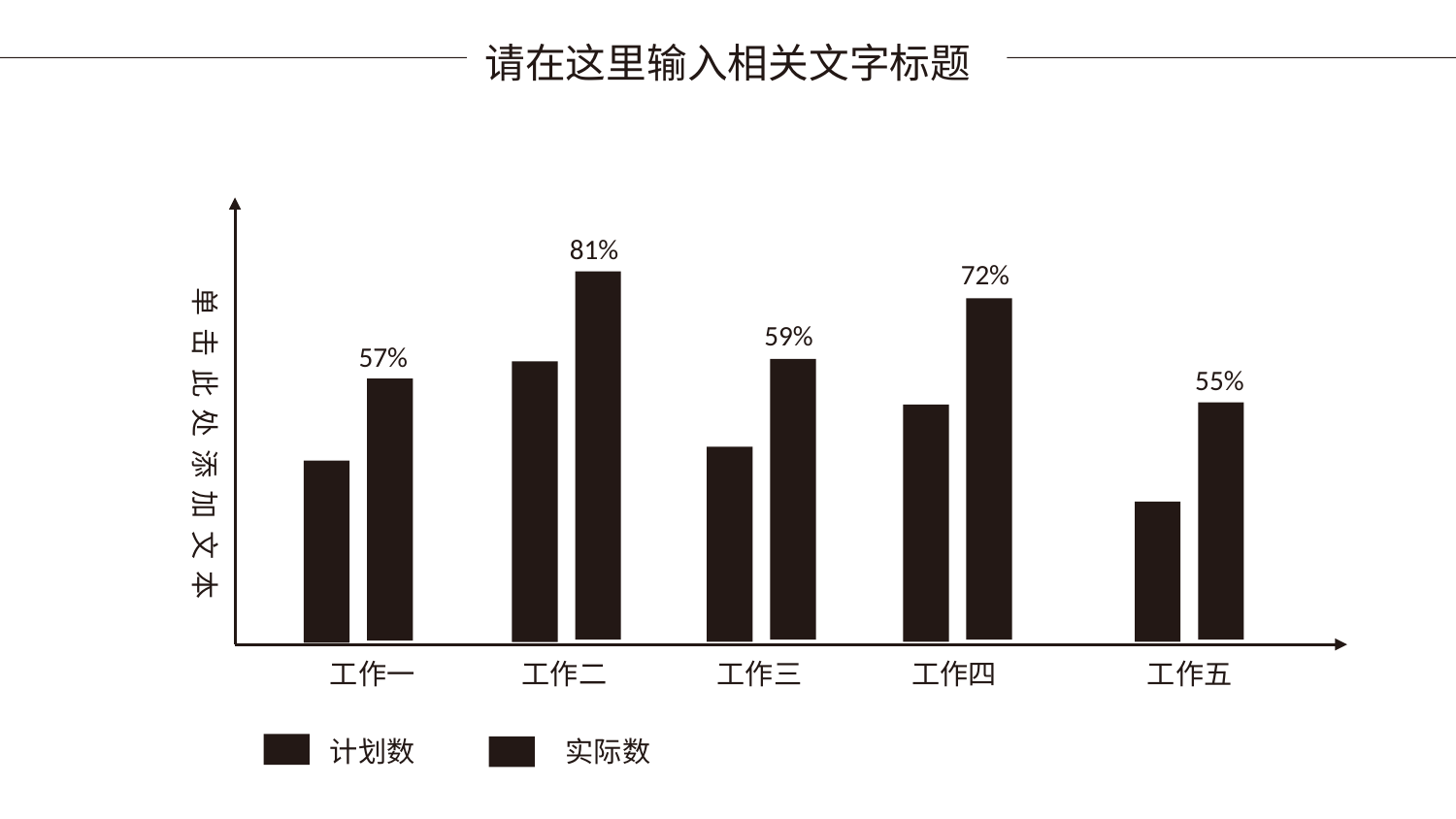

请在这里输入相关文字标题

81%
72%

单击此处添加文本

59%
57%
55%

工作一
工作二
工作三
工作四
工作五
计划数
实际数